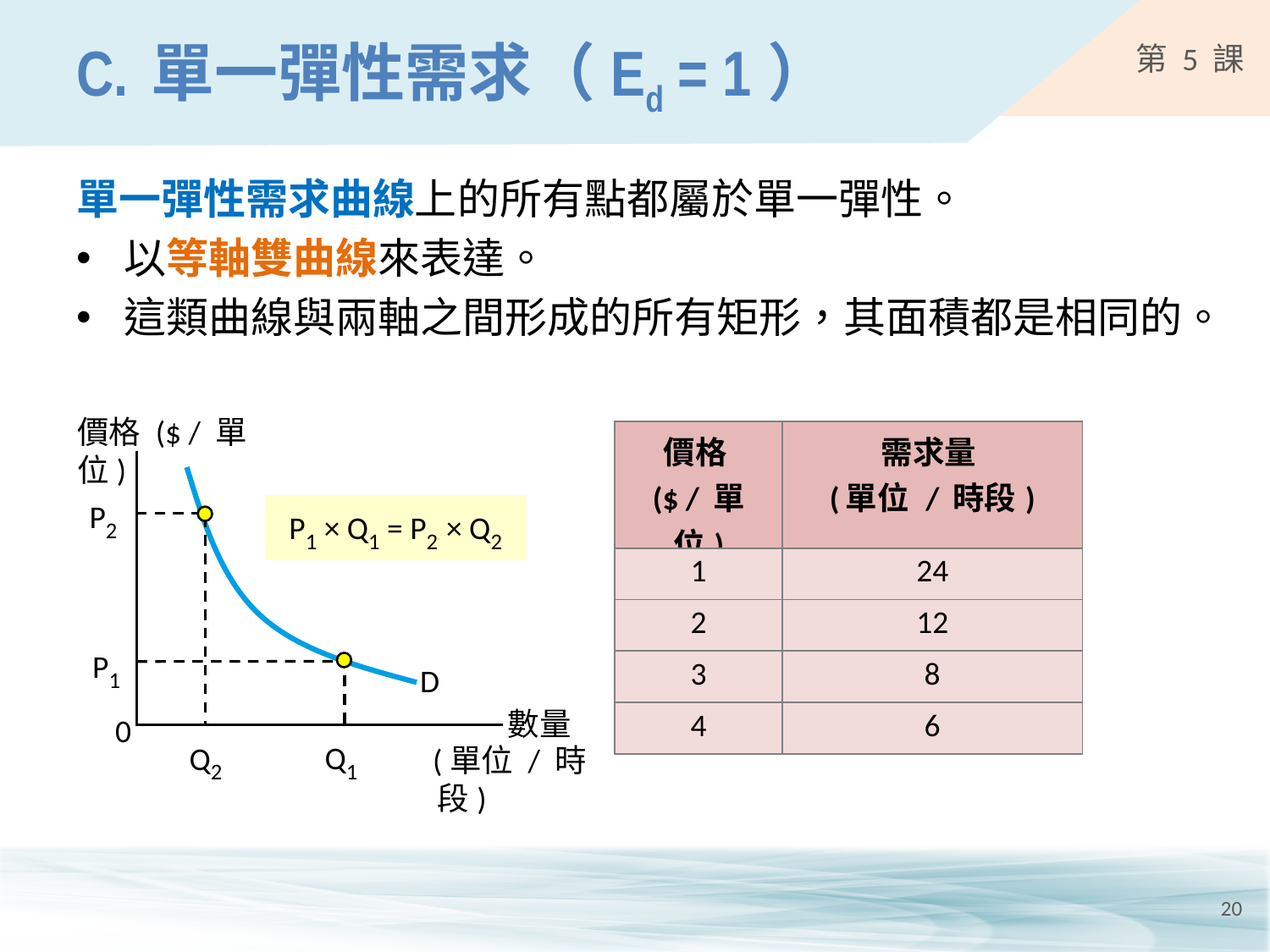

# C.	單一彈性需求（Ed = 1）
單一彈性需求曲線上的所有點都屬於單一彈性。
以等軸雙曲線來表達。
這類曲線與兩軸之間形成的所有矩形，其面積都是相同的。
價格 ($ / 單位)
P2
P1 × Q1 = P22 × Q2
P1
D
數量
0
Q1
Q2
 (單位 / 時段)

| 價格 ($ / 單位) | 需求量 (單位 / 時段) |
| --- | --- |
| 1 | 24 |
| 2 | 12 |
| 3 | 8 |
| 4 | 6 |
20